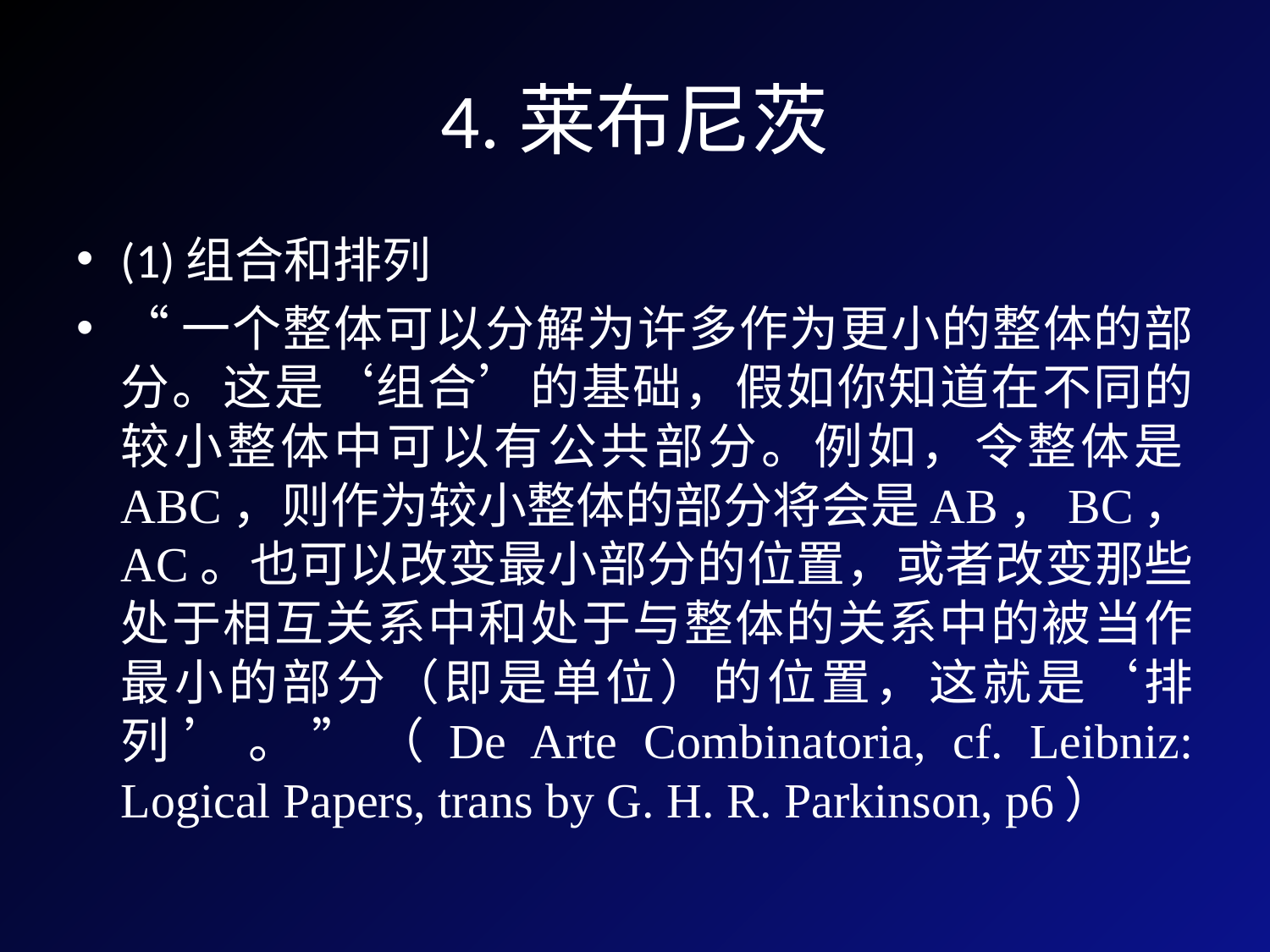

# 4.莱布尼茨
(1)组合和排列
“一个整体可以分解为许多作为更小的整体的部分。这是‘组合’的基础，假如你知道在不同的较小整体中可以有公共部分。例如，令整体是ABC，则作为较小整体的部分将会是AB，BC，AC。也可以改变最小部分的位置，或者改变那些处于相互关系中和处于与整体的关系中的被当作最小的部分（即是单位）的位置，这就是‘排列’。”（De Arte Combinatoria, cf. Leibniz: Logical Papers, trans by G. H. R. Parkinson, p6）